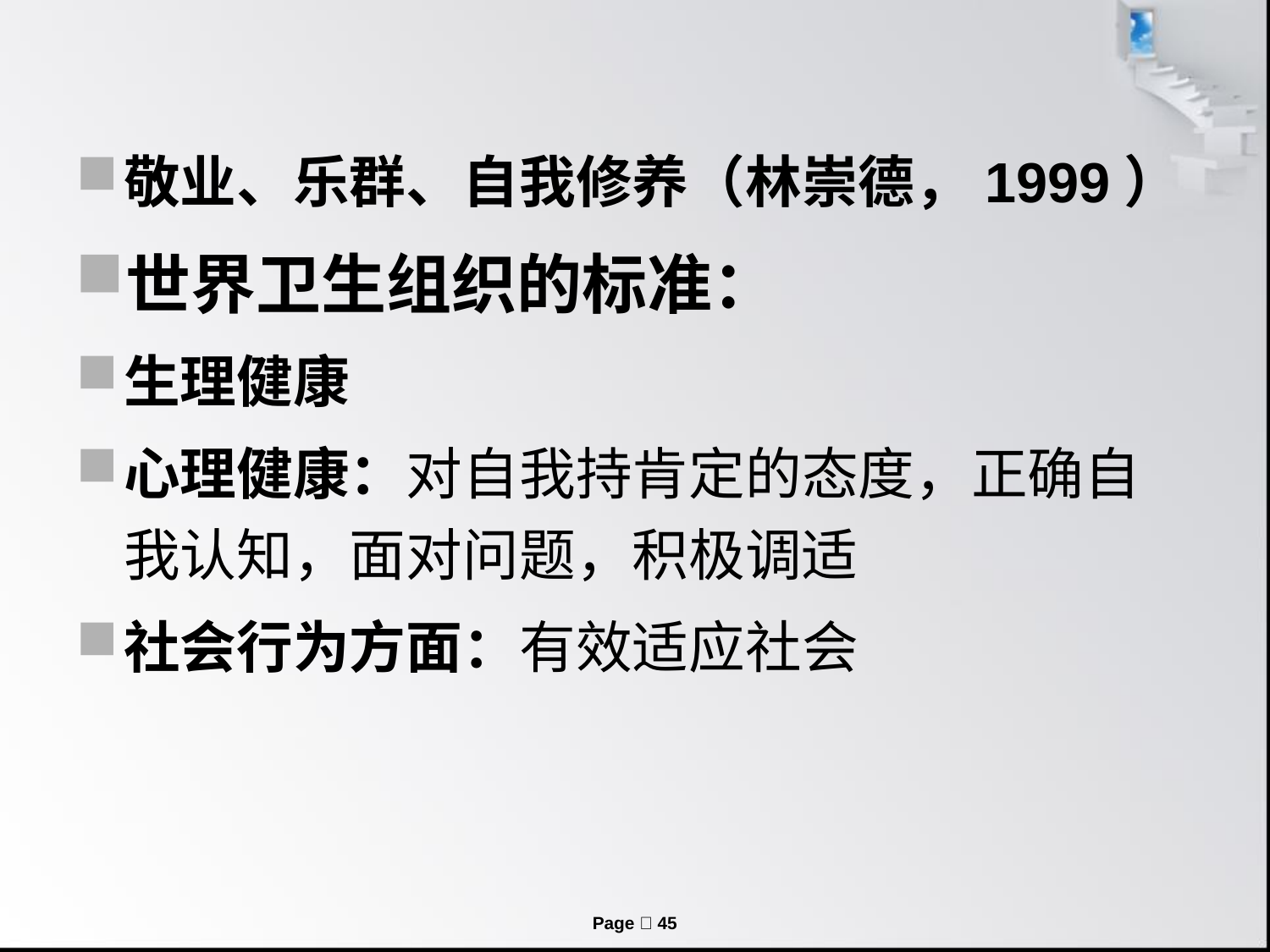

敬业、乐群、自我修养（林崇德，1999）
世界卫生组织的标准：
生理健康
心理健康：对自我持肯定的态度，正确自我认知，面对问题，积极调适
社会行为方面：有效适应社会